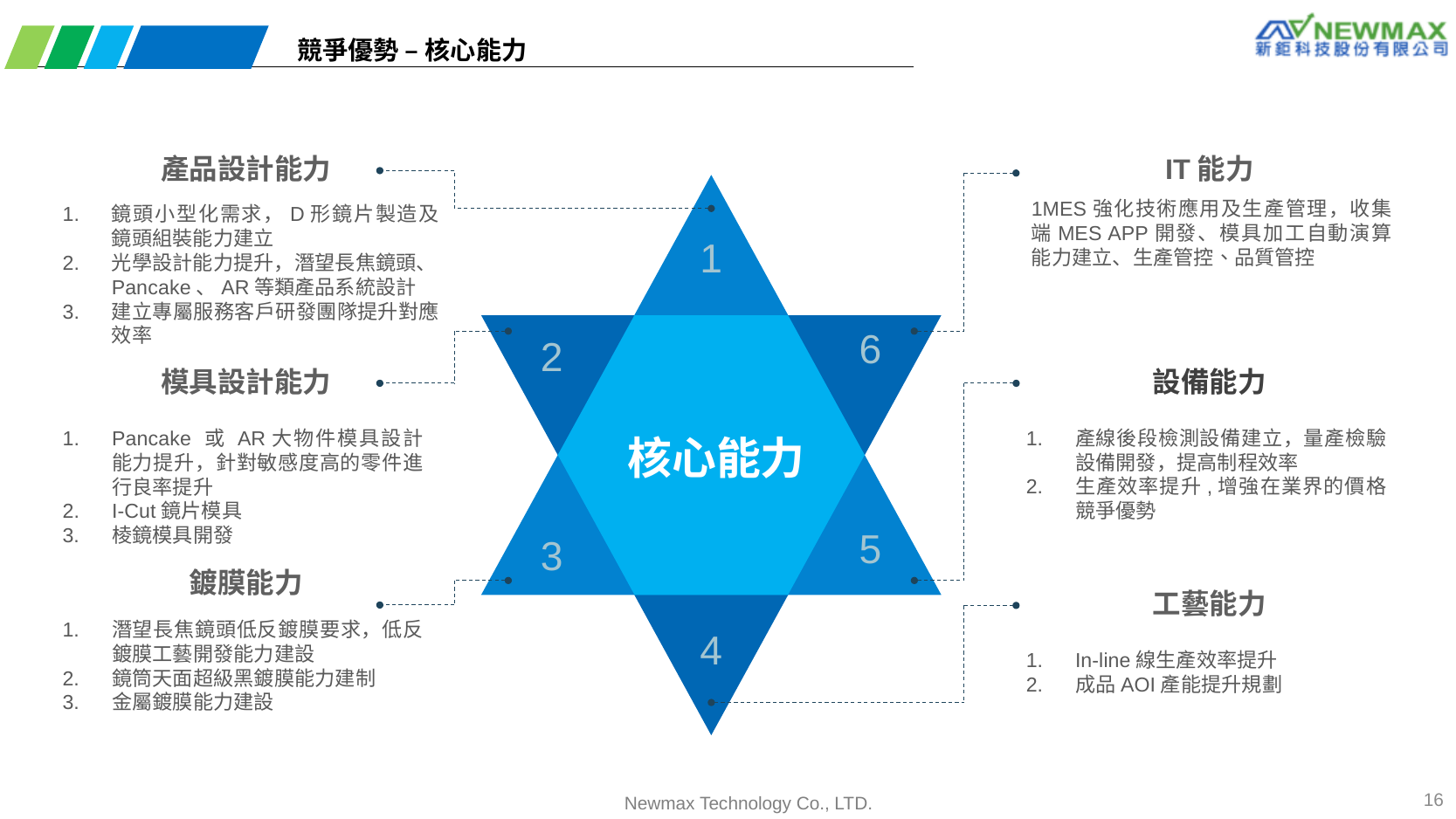

競爭優勢 – 核心能力
產品設計能力
IT能力

1
6
2
5
3
4
1MES強化技術應用及生產管理，收集端MES APP開發、模具加工自動演算能力建立、生產管控、品質管控
鏡頭小型化需求，D形鏡片製造及鏡頭組裝能力建立
光學設計能力提升，潛望長焦鏡頭、Pancake、AR等類產品系統設計
建立專屬服務客戶研發團隊提升對應效率

模具設計能力
設備能力
Pancake 或 AR大物件模具設計能力提升，針對敏感度高的零件進行良率提升
I-Cut鏡片模具
棱鏡模具開發
產線後段檢測設備建立，量產檢驗設備開發，提高制程效率
生產效率提升,增強在業界的價格競爭優勢
核心能力
鍍膜能力
工藝能力
潛望長焦鏡頭低反鍍膜要求，低反鍍膜工藝開發能力建設
鏡筒天面超級黑鍍膜能力建制
金屬鍍膜能力建設
In-line線生產效率提升
成品AOI產能提升規劃
16